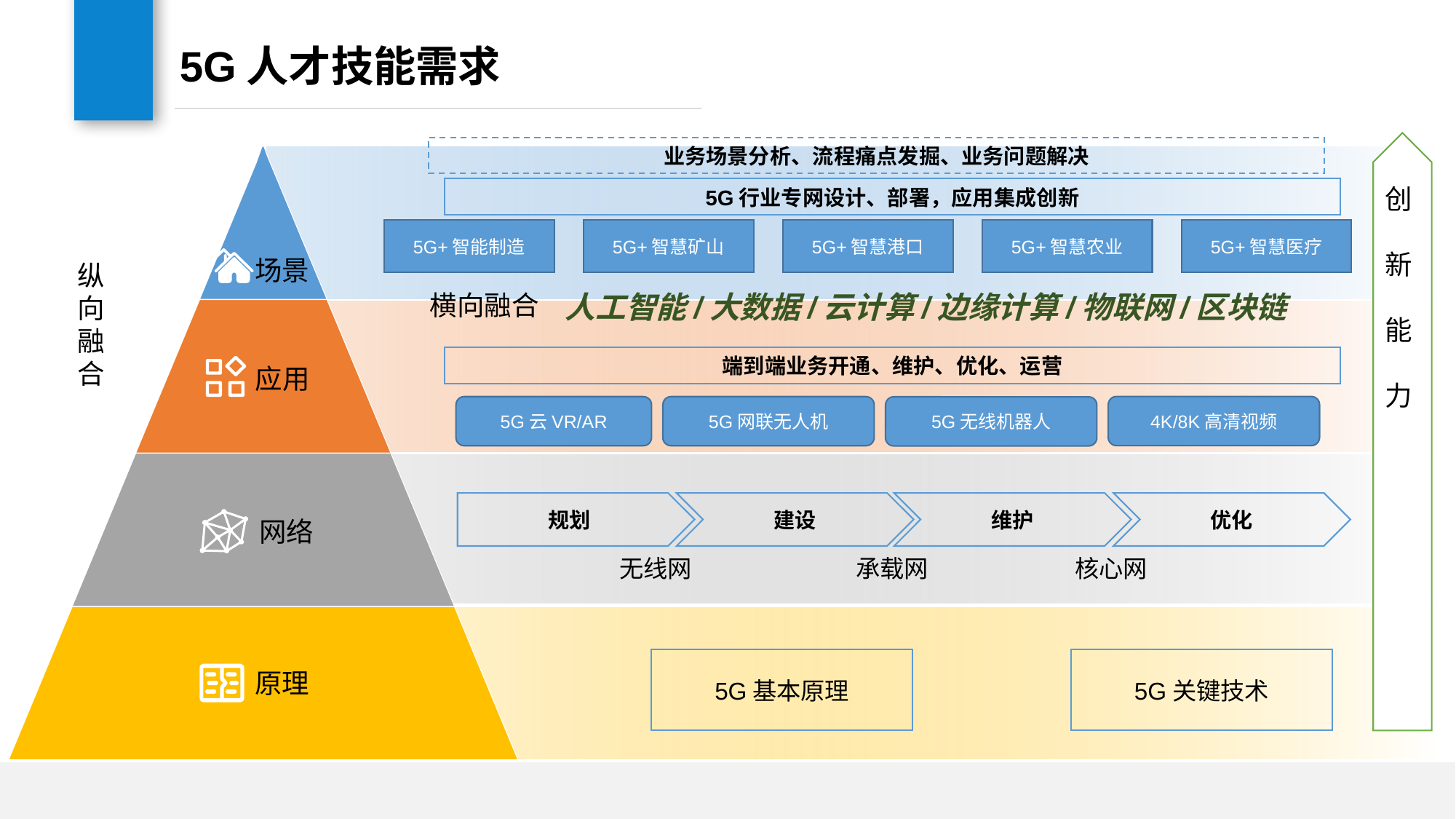

# 5G人才技能需求
业务场景分析、流程痛点发掘、业务问题解决

创

新

能

力
5G行业专网设计、部署，应用集成创新
5G+智能制造
5G+智慧矿山
5G+智慧港口
5G+智慧农业
5G+智慧医疗

场景
纵向融合
横向融合
人工智能/大数据/云计算/边缘计算/物联网/区块链

端到端业务开通、维护、优化、运营

应用
4K/8K高清视频
5G云VR/AR
5G网联无人机
5G无线机器人

规划
建设
维护
优化

网络
无线网
核心网
承载网

5G基本原理
5G关键技术
原理